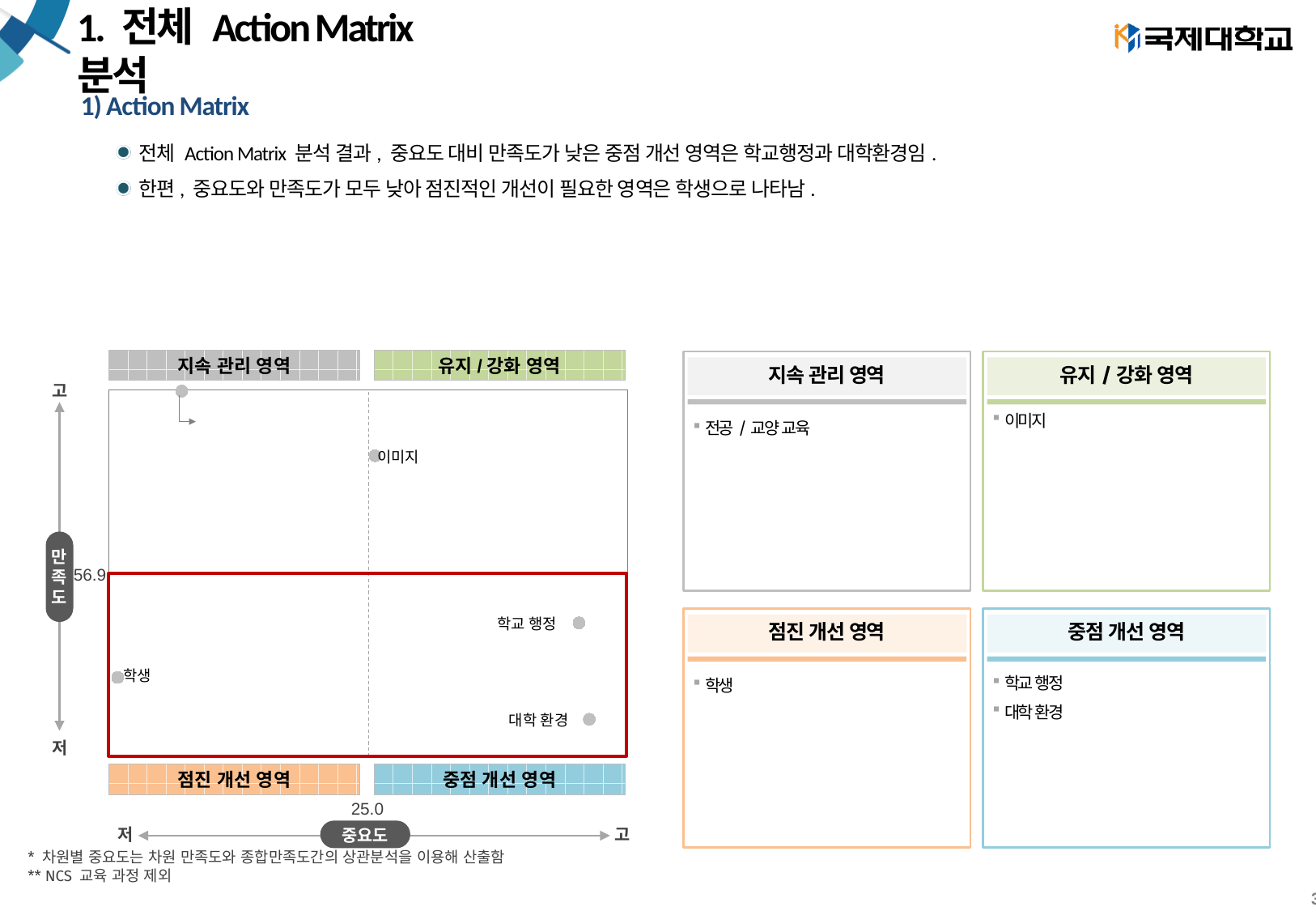

# 1. 전체 Action Matrix 분석
1) Action Matrix
전체 Action Matrix 분석 결과, 중요도 대비 만족도가 낮은 중점 개선 영역은 학교행정과 대학환경임.
한편, 중요도와 만족도가 모두 낮아 점진적인 개선이 필요한 영역은 학생으로 나타남.

### Chart

| Category | Y축 |
|---|---|
지속 관리 영역
유지/강화 영역

지속 관리 영역

유지/강화 영역

고
만
족
도
저

이미지
전공/교양 교육

56.9

점진 개선 영역

중점 개선 영역

학생
학교 행정
대학 환경
점진 개선 영역
중점 개선 영역
25.0
중요도
저
고
* 차원별 중요도는 차원 만족도와 종합만족도간의 상관분석을 이용해 산출함
** NCS 교육 과정 제외